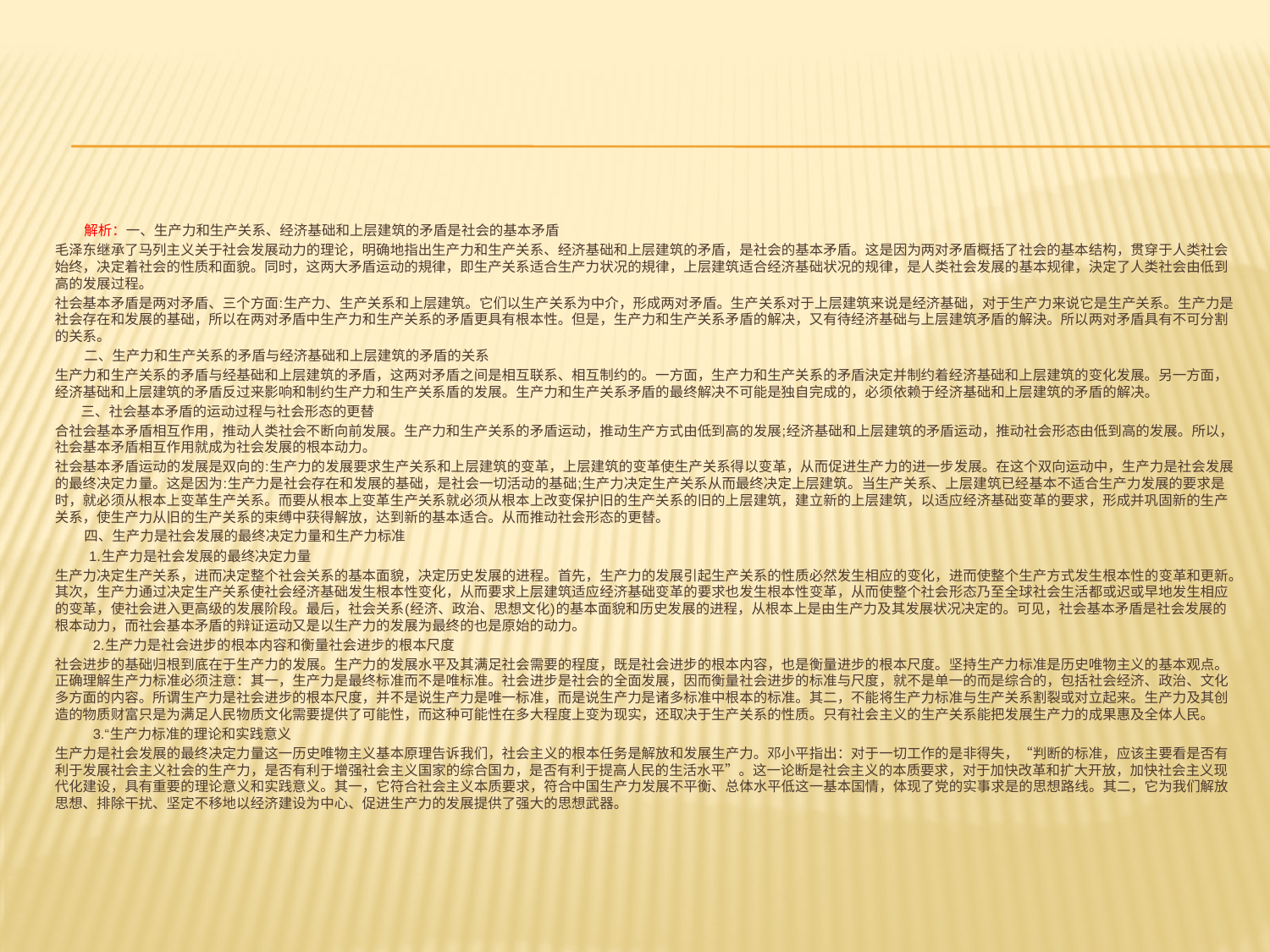

#
         解析：一、生产力和生产关系、经济基础和上层建筑的矛盾是社会的基本矛盾
毛泽东继承了马列主义关于社会发展动力的理论，明确地指出生产力和生产关系、经济基础和上层建筑的矛盾，是社会的基本矛盾。这是因为两对矛盾概括了社会的基本结构，贯穿于人类社会始终，决定着社会的性质和面貌。同时，这两大矛盾运动的規律，即生产关系适合生产力状况的規律，上层建筑适合经济基础状况的规律，是人类社会发展的基本规律，決定了人类社会由低到高的发展过程。
社会基本矛盾是两对矛盾、三个方面:生产力、生产关系和上层建筑。它们以生产关系为中介，形成两对矛盾。生产关系对于上层建筑来说是经济基础，对于生产力来说它是生产关系。生产力是社会存在和发展的基础，所以在两对矛盾中生产力和生产关系的矛盾更具有根本性。但是，生产力和生产关系矛盾的解决，又有待经济基础与上层建筑矛盾的解決。所以两对矛盾具有不可分割的关系。
         二、生产力和生产关系的矛盾与经济基础和上层建筑的矛盾的关系
生产力和生产关系的矛盾与经基础和上层建筑的矛盾，这两对矛盾之间是相互联系、相互制约的。一方面，生产力和生产关系的矛盾決定并制约着经济基础和上层建筑的变化发展。另一方面，经济基础和上层建筑的矛盾反过来影响和制约生产力和生产关系盾的发展。生产力和生产关系矛盾的最终解决不可能是独自完成的，必须依赖于经济基础和上层建筑的矛盾的解决。
        三、社会基本矛盾的运动过程与社会形态的更替
合社会基本矛盾相互作用，推动人类社会不断向前发展。生产力和生产关系的矛盾运动，推动生产方式由低到高的发展;经济基础和上层建筑的矛盾运动，推动社会形态由低到高的发展。所以，社会基本矛盾相互作用就成为社会发展的根本动力。
社会基本矛盾运动的发展是双向的:生产力的发展要求生产关系和上层建筑的变革，上层建筑的变革使生产关系得以变革，从而促进生产力的进一步发展。在这个双向运动中，生产力是社会发展的最终决定カ量。这是因为:生产力是社会存在和发展的基础，是社会一切活动的基础;生产力决定生产关系从而最终决定上层建筑。当生产关系、上层建筑已经基本不适合生产力发展的要求是时，就必须从根本上变革生产关系。而要从根本上变革生产关系就必须从根本上改变保护旧的生产关系的旧的上层建筑，建立新的上层建筑，以适应经济基础变革的要求，形成并巩固新的生产关系，使生产力从旧的生产关系的束缚中获得解放，达到新的基本适合。从而推动社会形态的更替。
         四、生产力是社会发展的最终决定力量和生产力标准
         1.生产力是社会发展的最终决定力量
生产力决定生产关系，进而决定整个社会关系的基本面貌，决定历史发展的进程。首先，生产力的发展引起生产关系的性质必然发生相应的变化，进而使整个生产方式发生根本性的变革和更新。其次，生产力通过决定生产关系使社会经济基础发生根本性变化，从而要求上层建筑适应经济基础变革的要求也发生根本性变革，从而使整个社会形态乃至全球社会生活都或迟或早地发生相应的变革，使社会进入更高级的发展阶段。最后，社会关系(经济、政治、思想文化)的基本面貌和历史发展的进程，从根本上是由生产力及其发展状况决定的。可见，社会基本矛盾是社会发展的根本动力，而社会基本矛盾的辩证运动又是以生产力的发展为最终的也是原始的动力。
          2.生产力是社会进步的根本内容和衡量社会进步的根本尺度
社会进步的基础归根到底在于生产力的发展。生产力的发展水平及其满足社会需要的程度，既是社会进步的根本内容，也是衡量进步的根本尺度。坚持生产力标准是历史唯物主义的基本观点。正确理解生产力标准必须注意：其一，生产力是最终标准而不是唯标准。社会进步是社会的全面发展，因而衡量社会进步的标准与尺度，就不是单一的而是综合的，包括社会经济、政治、文化多方面的内容。所谓生产力是社会进步的根本尺度，并不是说生产力是唯一标准，而是说生产力是诸多标准中根本的标准。其二，不能将生产力标准与生产关系割裂或对立起来。生产力及其创造的物质财富只是为满足人民物质文化需要提供了可能性，而这种可能性在多大程度上变为现实，还取决于生产关系的性质。只有社会主义的生产关系能把发展生产力的成果惠及全体人民。
          3.“生产力标准的理论和实践意义
生产力是社会发展的最终决定力量这一历史唯物主义基本原理告诉我们，社会主义的根本任务是解放和发展生产力。邓小平指出：对于一切工作的是非得失，“判断的标准，应该主要看是否有利于发展社会主义社会的生产力，是否有利于增强社会主义国家的综合国カ，是否有利于提高人民的生活水平”。这一论断是社会主义的本质要求，对于加快改革和扩大开放，加快社会主义现代化建设，具有重要的理论意义和实践意义。其一，它符合社会主义本质要求，符合中国生产力发展不平衡、总体水平低这一基本国情，体现了党的实事求是的思想路线。其二，它为我们解放思想、排除干扰、坚定不移地以经济建设为中心、促进生产力的发展提供了强大的思想武器。